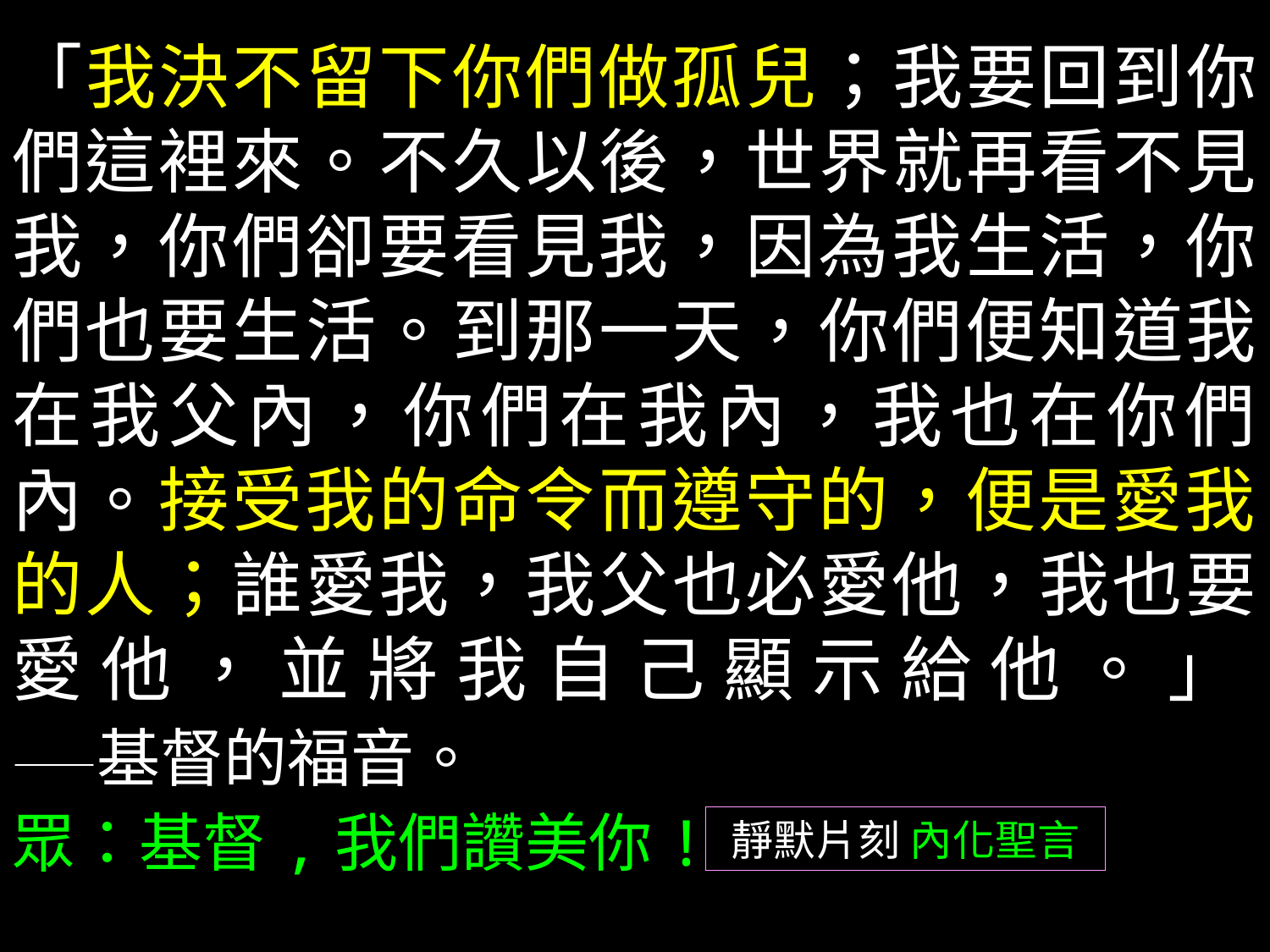

「我決不留下你們做孤兒；我要回到你們這裡來。不久以後，世界就再看不見我，你們卻要看見我，因為我生活，你們也要生活。到那一天，你們便知道我在我父內，你們在我內，我也在你們內。接受我的命令而遵守的，便是愛我的人；誰愛我，我父也必愛他，我也要愛他，並將我自己顯示給他。」
——基督的福音。
眾：基督,我們讚美你!
靜默片刻 內化聖言